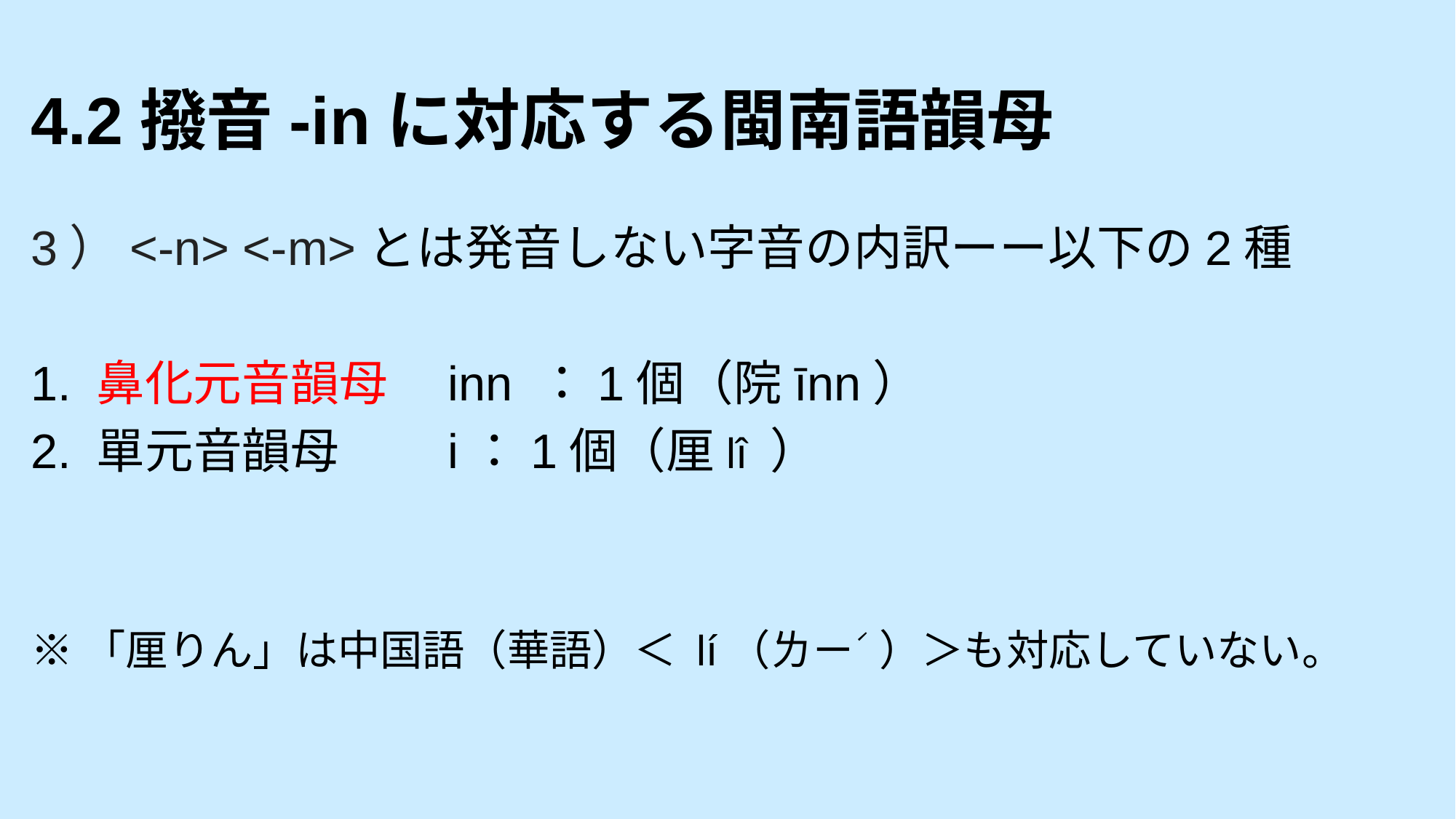

# 4.2撥音-inに対応する閩南語韻母
3）<-n> <-m>とは発音しない字音の内訳ーー以下の2種

1. 鼻化元音韻母　inn ：1個（院īnn）
2. 單元音韻母　　i：1個（厘lî ）

※「厘りん」は中国語（華語）＜ lí（ㄌㄧˊ ）＞も対応していない。